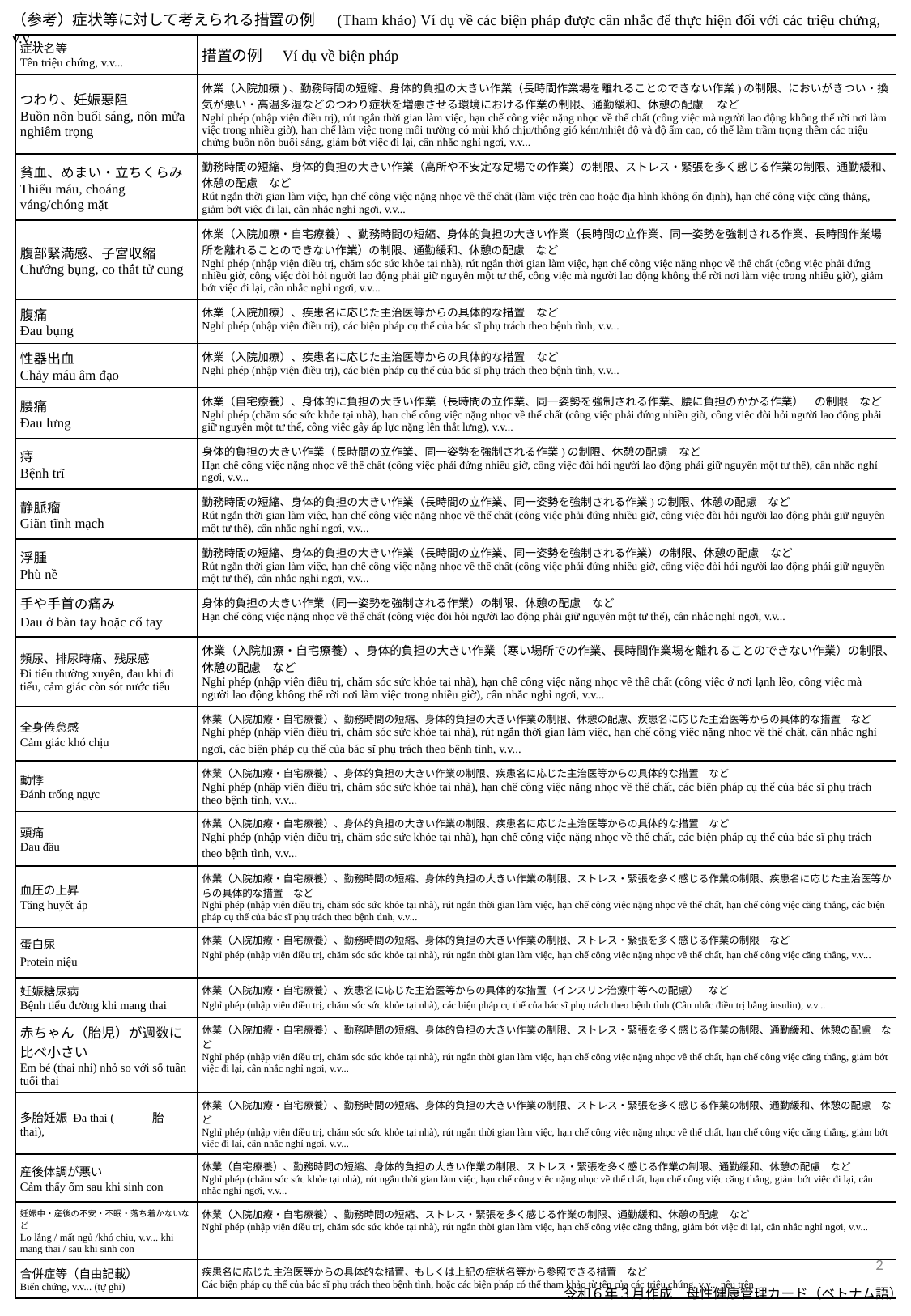

（参考）症状等に対して考えられる措置の例　 (Tham khảo) Ví dụ về các biện pháp được cân nhắc để thực hiện đối với các triệu chứng, v.v...
| 症状名等 Tên triệu chứng, v.v... | 措置の例　Ví dụ về biện pháp |
| --- | --- |
| つわり、妊娠悪阻 Buồn nôn buổi sáng, nôn mửa nghiêm trọng | 休業（入院加療)、勤務時間の短縮、身体的負担の大きい作業（長時間作業場を離れることのできない作業)の制限、においがきつい・換気が悪い・高温多湿などのつわり症状を増悪させる環境における作業の制限、通勤緩和、休憩の配慮　 など Nghỉ phép (nhập viện điều trị), rút ngắn thời gian làm việc, hạn chế công việc nặng nhọc về thể chất (công việc mà người lao động không thể rời nơi làm việc trong nhiều giờ), hạn chế làm việc trong môi trường có mùi khó chịu/thông gió kém/nhiệt độ và độ ẩm cao, có thể làm trầm trọng thêm các triệu chứng buồn nôn buổi sáng, giảm bớt việc đi lại, cân nhắc nghỉ ngơi, v.v... |
| 貧血、めまい・立ちくらみ Thiếu máu, choáng váng/chóng mặt | 勤務時間の短縮、身体的負担の大きい作業（高所や不安定な足場での作業）の制限、ストレス・緊張を多く感じる作業の制限、通勤緩和、休憩の配慮　など Rút ngắn thời gian làm việc, hạn chế công việc nặng nhọc về thể chất (làm việc trên cao hoặc địa hình không ổn định), hạn chế công việc căng thẳng, giảm bớt việc đi lại, cân nhắc nghỉ ngơi, v.v... |
| 腹部緊満感、子宮収縮 Chướng bụng, co thắt tử cung | 休業（入院加療・自宅療養）、勤務時間の短縮、身体的負担の大きい作業（長時間の立作業、同一姿勢を強制される作業、長時間作業場所を離れることのできない作業）の制限、通勤緩和、休憩の配慮　など Nghỉ phép (nhập viện điều trị, chăm sóc sức khỏe tại nhà), rút ngắn thời gian làm việc, hạn chế công việc nặng nhọc về thể chất (công việc phải đứng nhiều giờ, công việc đòi hỏi người lao động phải giữ nguyên một tư thế, công việc mà người lao động không thể rời nơi làm việc trong nhiều giờ), giảm bớt việc đi lại, cân nhắc nghỉ ngơi, v.v... |
| 腹痛 Đau bụng | 休業（入院加療）、疾患名に応じた主治医等からの具体的な措置　など Nghỉ phép (nhập viện điều trị), các biện pháp cụ thể của bác sĩ phụ trách theo bệnh tình, v.v... |
| 性器出血 Chảy máu âm đạo | 休業（入院加療）、疾患名に応じた主治医等からの具体的な措置　など Nghỉ phép (nhập viện điều trị), các biện pháp cụ thể của bác sĩ phụ trách theo bệnh tình, v.v... |
| 腰痛 Đau lưng | 休業（自宅療養）、身体的に負担の大きい作業（長時間の立作業、同一姿勢を強制される作業、腰に負担のかかる作業）　の制限　など Nghỉ phép (chăm sóc sức khỏe tại nhà), hạn chế công việc nặng nhọc về thể chất (công việc phải đứng nhiều giờ, công việc đòi hỏi người lao động phải giữ nguyên một tư thế, công việc gây áp lực nặng lên thắt lưng), v.v... |
| 痔 Bệnh trĩ | 身体的負担の大きい作業（長時間の立作業、同一姿勢を強制される作業)の制限、休憩の配慮　など Hạn chế công việc nặng nhọc về thể chất (công việc phải đứng nhiều giờ, công việc đòi hỏi người lao động phải giữ nguyên một tư thế), cân nhắc nghỉ ngơi, v.v... |
| 静脈瘤 Giãn tĩnh mạch | 勤務時間の短縮、身体的負担の大きい作業（長時間の立作業、同一姿勢を強制される作業)の制限、休憩の配慮　など Rút ngắn thời gian làm việc, hạn chế công việc nặng nhọc về thể chất (công việc phải đứng nhiều giờ, công việc đòi hỏi người lao động phải giữ nguyên một tư thế), cân nhắc nghỉ ngơi, v.v... |
| 浮腫 Phù nề | 勤務時間の短縮、身体的負担の大きい作業（長時間の立作業、同一姿勢を強制される作業）の制限、休憩の配慮　など Rút ngắn thời gian làm việc, hạn chế công việc nặng nhọc về thể chất (công việc phải đứng nhiều giờ, công việc đòi hỏi người lao động phải giữ nguyên một tư thế), cân nhắc nghỉ ngơi, v.v... |
| 手や手首の痛み Đau ở bàn tay hoặc cổ tay | 身体的負担の大きい作業（同一姿勢を強制される作業）の制限、休憩の配慮　など Hạn chế công việc nặng nhọc về thể chất (công việc đòi hỏi người lao động phải giữ nguyên một tư thế), cân nhắc nghỉ ngơi, v.v... |
| 頻尿、排尿時痛、残尿感 Đi tiểu thường xuyên, đau khi đi tiểu, cảm giác còn sót nước tiểu | 休業（入院加療・自宅療養）、身体的負担の大きい作業（寒い場所での作業、長時間作業場を離れることのできない作業）の制限、休憩の配慮　など Nghỉ phép (nhập viện điều trị, chăm sóc sức khỏe tại nhà), hạn chế công việc nặng nhọc về thể chất (công việc ở nơi lạnh lẽo, công việc mà người lao động không thể rời nơi làm việc trong nhiều giờ), cân nhắc nghỉ ngơi, v.v... |
| 全身倦怠感 Cảm giác khó chịu | 休業（入院加療・自宅療養）、勤務時間の短縮、身体的負担の大きい作業の制限、休憩の配慮、疾患名に応じた主治医等からの具体的な措置　など　　 Nghỉ phép (nhập viện điều trị, chăm sóc sức khỏe tại nhà), rút ngắn thời gian làm việc, hạn chế công việc nặng nhọc về thể chất, cân nhắc nghỉ ngơi, các biện pháp cụ thể của bác sĩ phụ trách theo bệnh tình, v.v... |
| 動悸 Đánh trống ngực | 休業（入院加療・自宅療養）、身体的負担の大きい作業の制限、疾患名に応じた主治医等からの具体的な措置　など Nghỉ phép (nhập viện điều trị, chăm sóc sức khỏe tại nhà), hạn chế công việc nặng nhọc về thể chất, các biện pháp cụ thể của bác sĩ phụ trách theo bệnh tình, v.v... |
| 頭痛 Đau đầu | 休業（入院加療・自宅療養）、身体的負担の大きい作業の制限、疾患名に応じた主治医等からの具体的な措置　など　 Nghỉ phép (nhập viện điều trị, chăm sóc sức khỏe tại nhà), hạn chế công việc nặng nhọc về thể chất, các biện pháp cụ thể của bác sĩ phụ trách theo bệnh tình, v.v... |
| 血圧の上昇 Tăng huyết áp | 休業（入院加療・自宅療養）、勤務時間の短縮、身体的負担の大きい作業の制限、ストレス・緊張を多く感じる作業の制限、疾患名に応じた主治医等からの具体的な措置　など Nghỉ phép (nhập viện điều trị, chăm sóc sức khỏe tại nhà), rút ngắn thời gian làm việc, hạn chế công việc nặng nhọc về thể chất, hạn chế công việc căng thẳng, các biện pháp cụ thể của bác sĩ phụ trách theo bệnh tình, v.v... |
| 蛋白尿　 Protein niệu | 休業（入院加療・自宅療養）、勤務時間の短縮、身体的負担の大きい作業の制限、ストレス・緊張を多く感じる作業の制限　など　 Nghỉ phép (nhập viện điều trị, chăm sóc sức khỏe tại nhà), rút ngắn thời gian làm việc, hạn chế công việc nặng nhọc về thể chất, hạn chế công việc căng thẳng, v.v... |
| 妊娠糖尿病 Bệnh tiểu đường khi mang thai | 休業（入院加療・自宅療養）、疾患名に応じた主治医等からの具体的な措置（インスリン治療中等への配慮）　など　 Nghỉ phép (nhập viện điều trị, chăm sóc sức khỏe tại nhà), các biện pháp cụ thể của bác sĩ phụ trách theo bệnh tình (Cân nhắc điều trị bằng insulin), v.v... |
| 赤ちゃん（胎児）が週数に比べ小さい Em bé (thai nhi) nhỏ so với số tuần tuổi thai | 休業（入院加療・自宅療養）、勤務時間の短縮、身体的負担の大きい作業の制限、ストレス・緊張を多く感じる作業の制限、通勤緩和、休憩の配慮　など Nghỉ phép (nhập viện điều trị, chăm sóc sức khỏe tại nhà), rút ngắn thời gian làm việc, hạn chế công việc nặng nhọc về thể chất, hạn chế công việc căng thẳng, giảm bớt việc đi lại, cân nhắc nghỉ ngơi, v.v... |
| 多胎妊娠 Đa thai (　　　胎 thai), | 休業（入院加療・自宅療養）、勤務時間の短縮、身体的負担の大きい作業の制限、ストレス・緊張を多く感じる作業の制限、通勤緩和、休憩の配慮　など Nghỉ phép (nhập viện điều trị, chăm sóc sức khỏe tại nhà), rút ngắn thời gian làm việc, hạn chế công việc nặng nhọc về thể chất, hạn chế công việc căng thẳng, giảm bớt việc đi lại, cân nhắc nghỉ ngơi, v.v... |
| 産後体調が悪い Cảm thấy ốm sau khi sinh con | 休業（自宅療養）、勤務時間の短縮、身体的負担の大きい作業の制限、ストレス・緊張を多く感じる作業の制限、通勤緩和、休憩の配慮　など Nghỉ phép (chăm sóc sức khỏe tại nhà), rút ngắn thời gian làm việc, hạn chế công việc nặng nhọc về thể chất, hạn chế công việc căng thẳng, giảm bớt việc đi lại, cân nhắc nghỉ ngơi, v.v... |
| 妊娠中・産後の不安・不眠・落ち着かないなど Lo lắng / mất ngủ /khó chịu, v.v... khi mang thai / sau khi sinh con | 休業（入院加療・自宅療養）、勤務時間の短縮、ストレス・緊張を多く感じる作業の制限、通勤緩和、休憩の配慮　など Nghỉ phép (nhập viện điều trị, chăm sóc sức khỏe tại nhà), rút ngắn thời gian làm việc, hạn chế công việc căng thẳng, giảm bớt việc đi lại, cân nhắc nghỉ ngơi, v.v... |
| 合併症等（自由記載） Biến chứng, v.v... (tự ghi) | 疾患名に応じた主治医等からの具体的な措置、もしくは上記の症状名等から参照できる措置　など Các biện pháp cụ thể của bác sĩ phụ trách theo bệnh tình, hoặc các biện pháp có thể tham khảo từ tên của các triệu chứng, v.v... nêu trên |
2
令和６年３月作成　母性健康管理カード（ベトナム語）